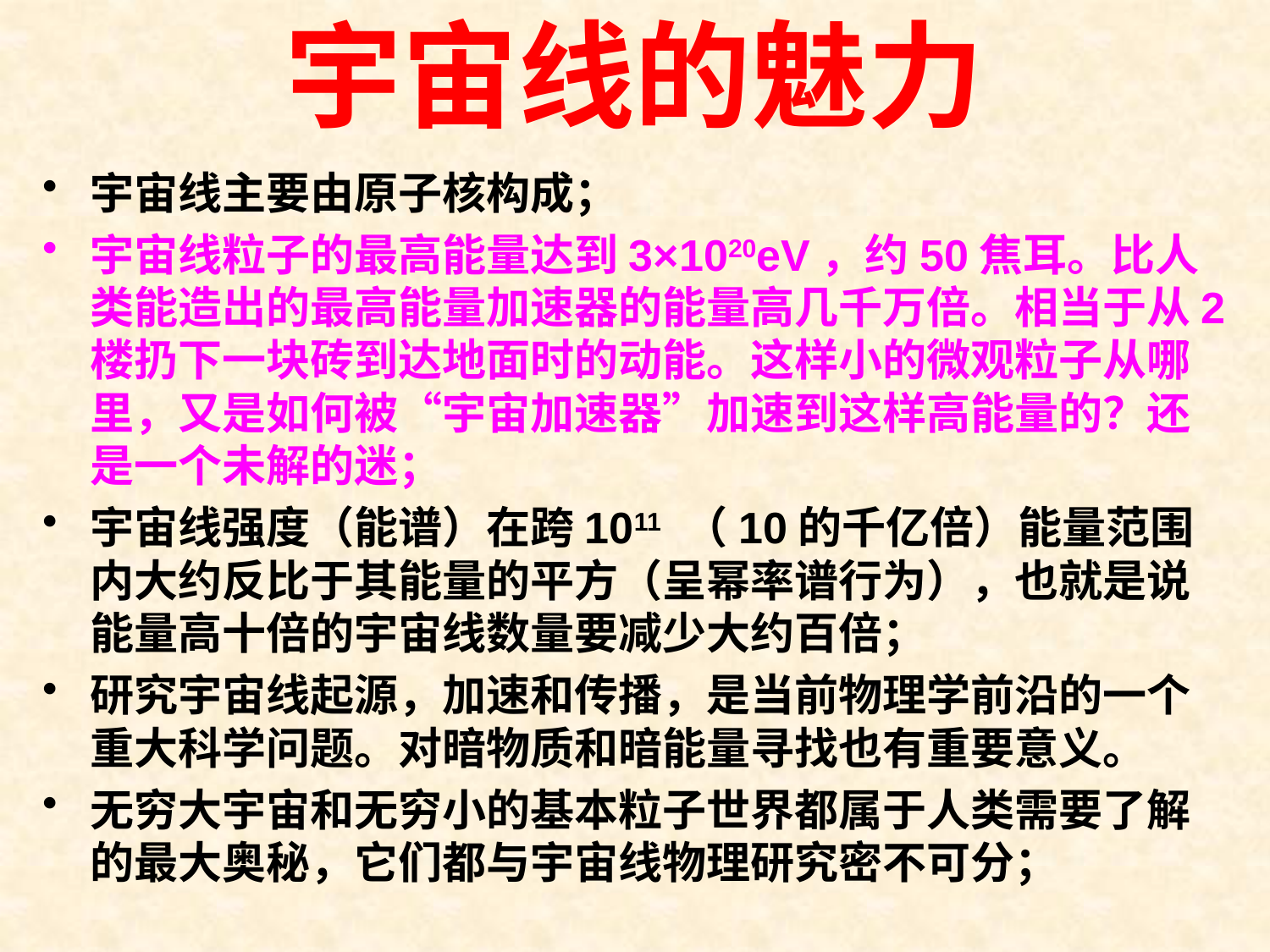

# 宇宙线的魅力
宇宙线主要由原子核构成；
宇宙线粒子的最高能量达到3×1020eV，约50焦耳。比人类能造出的最高能量加速器的能量高几千万倍。相当于从2楼扔下一块砖到达地面时的动能。这样小的微观粒子从哪里，又是如何被“宇宙加速器”加速到这样高能量的？还是一个未解的迷；
宇宙线强度（能谱）在跨1011 （10的千亿倍）能量范围内大约反比于其能量的平方（呈幂率谱行为），也就是说能量高十倍的宇宙线数量要减少大约百倍；
研究宇宙线起源，加速和传播，是当前物理学前沿的一个重大科学问题。对暗物质和暗能量寻找也有重要意义。
无穷大宇宙和无穷小的基本粒子世界都属于人类需要了解的最大奥秘，它们都与宇宙线物理研究密不可分；